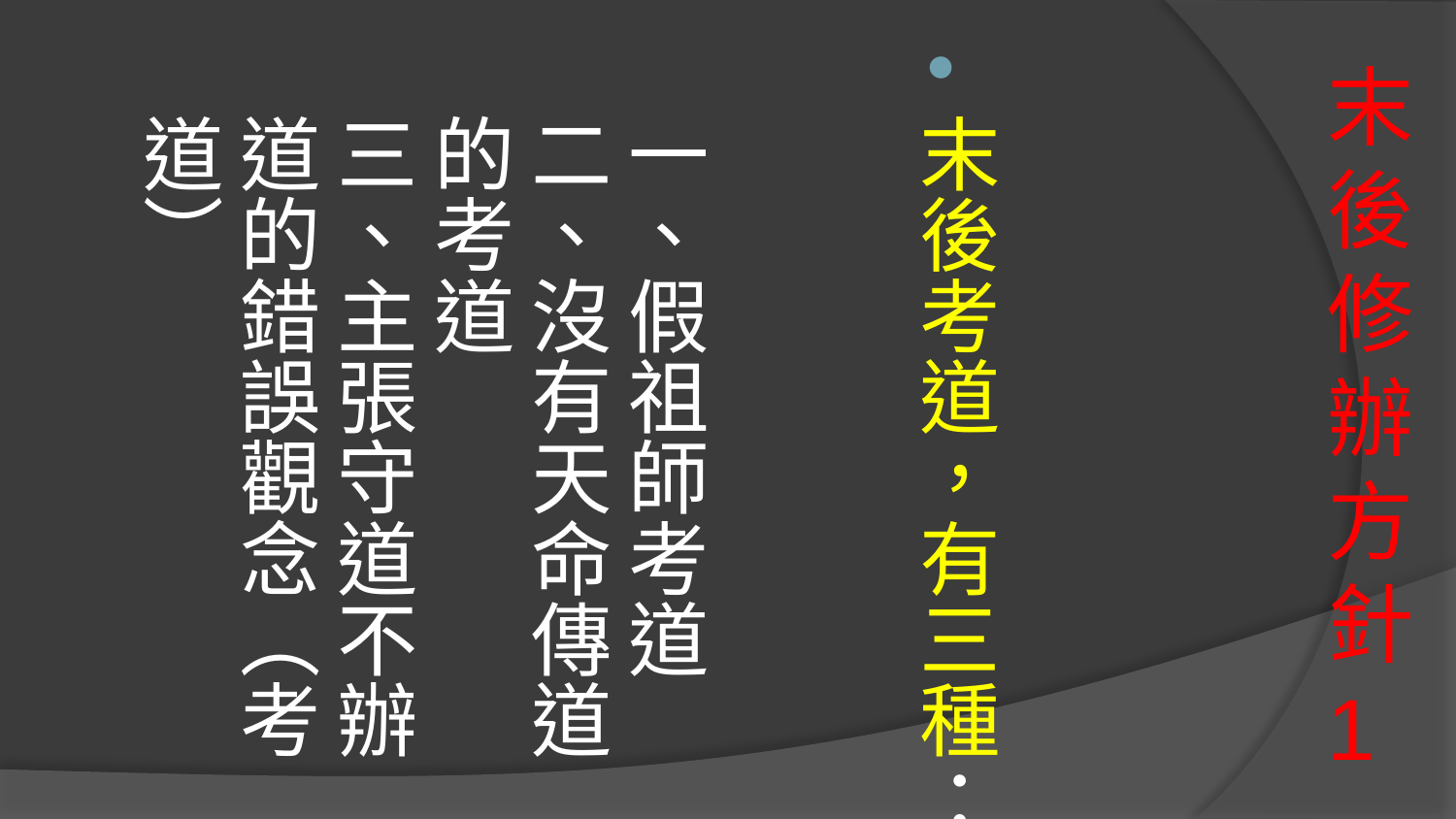

末後考道，有三種：
一、假祖師考道
二、沒有天命傳道的考道
三、主張守道不辦道的錯誤觀念（考道）
# 末後修辦方針 1